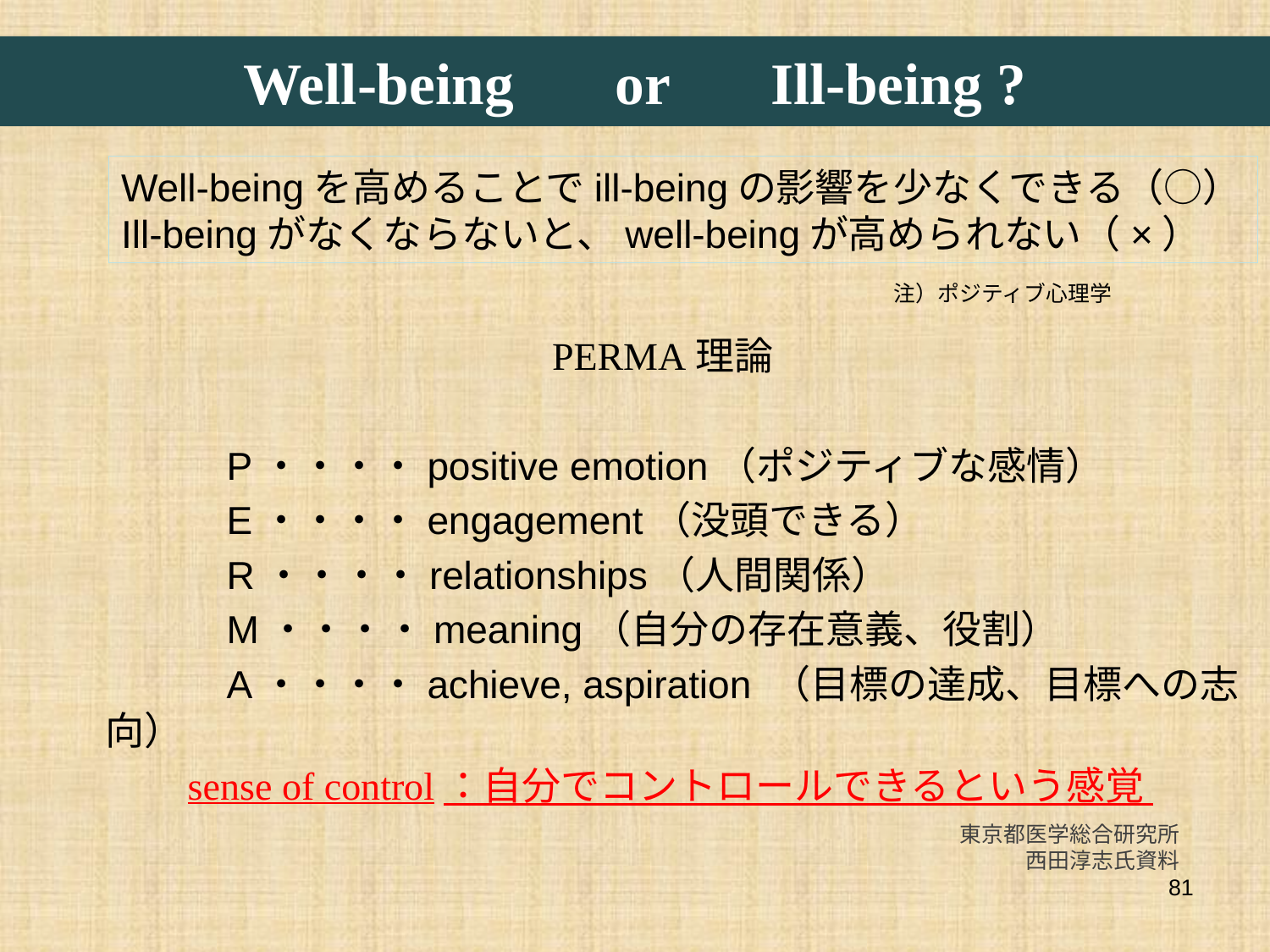

# Well-being 　or　 Ill-being ?
Well-beingを高めることでill-beingの影響を少なくできる（○）
Ill-beingがなくならないと、well-beingが高められない（×）

PERMA理論

　　　　P・・・・positive emotion（ポジティブな感情）
　　　　E・・・・engagement（没頭できる）
　　　　R・・・・relationships（人間関係）
　　　　M・・・・meaning（自分の存在意義、役割）
　　　　A・・・・achieve, aspiration （目標の達成、目標への志向）
　　　sense of control：自分でコントロールできるという感覚
注）ポジティブ心理学
東京都医学総合研究所
　西田淳志氏資料
81